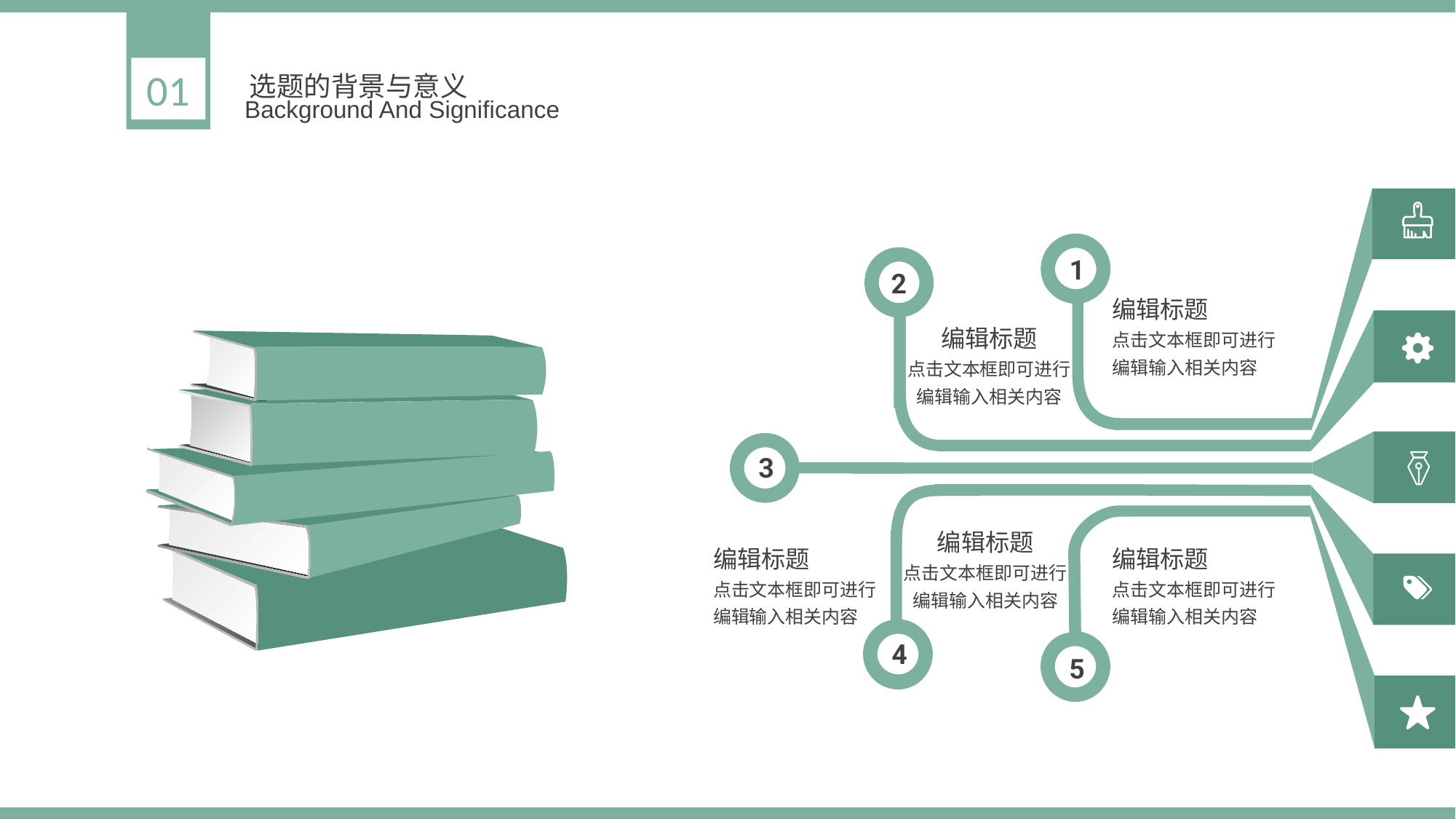

选题的背景与意义
01
 Background And Significance

1
2

3

4
5

编辑标题
编辑标题
点击文本框即可进行编辑输入相关内容

点击文本框即可进行编辑输入相关内容
编辑标题
编辑标题
编辑标题
点击文本框即可进行编辑输入相关内容
点击文本框即可进行编辑输入相关内容
点击文本框即可进行编辑输入相关内容